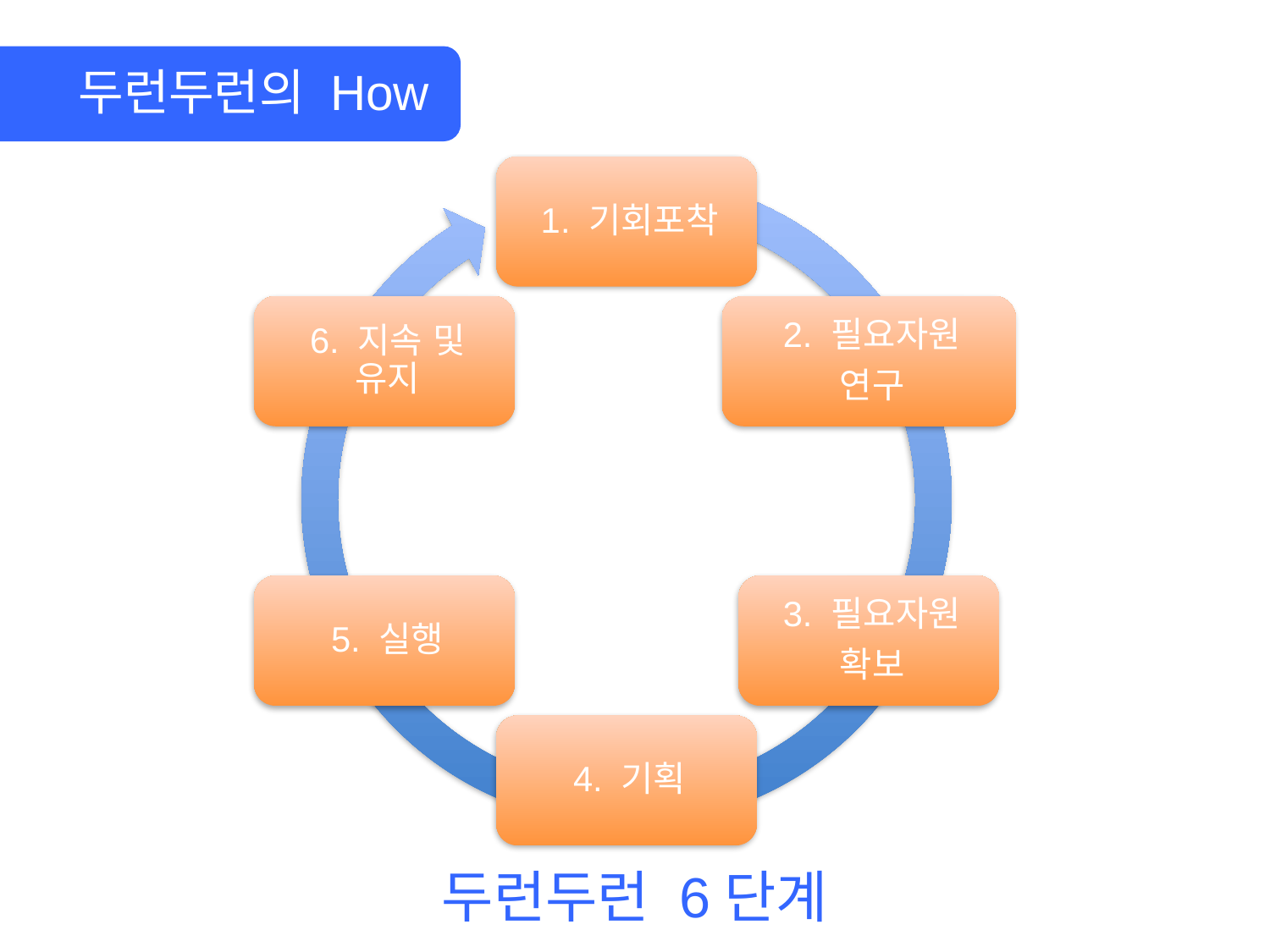

두런두런의 How
1. 기회포착
2. 필요자원
연구
3. 필요자원
확보
4. 기획
5. 실행
6. 지속 및 유지
두런두런 6단계